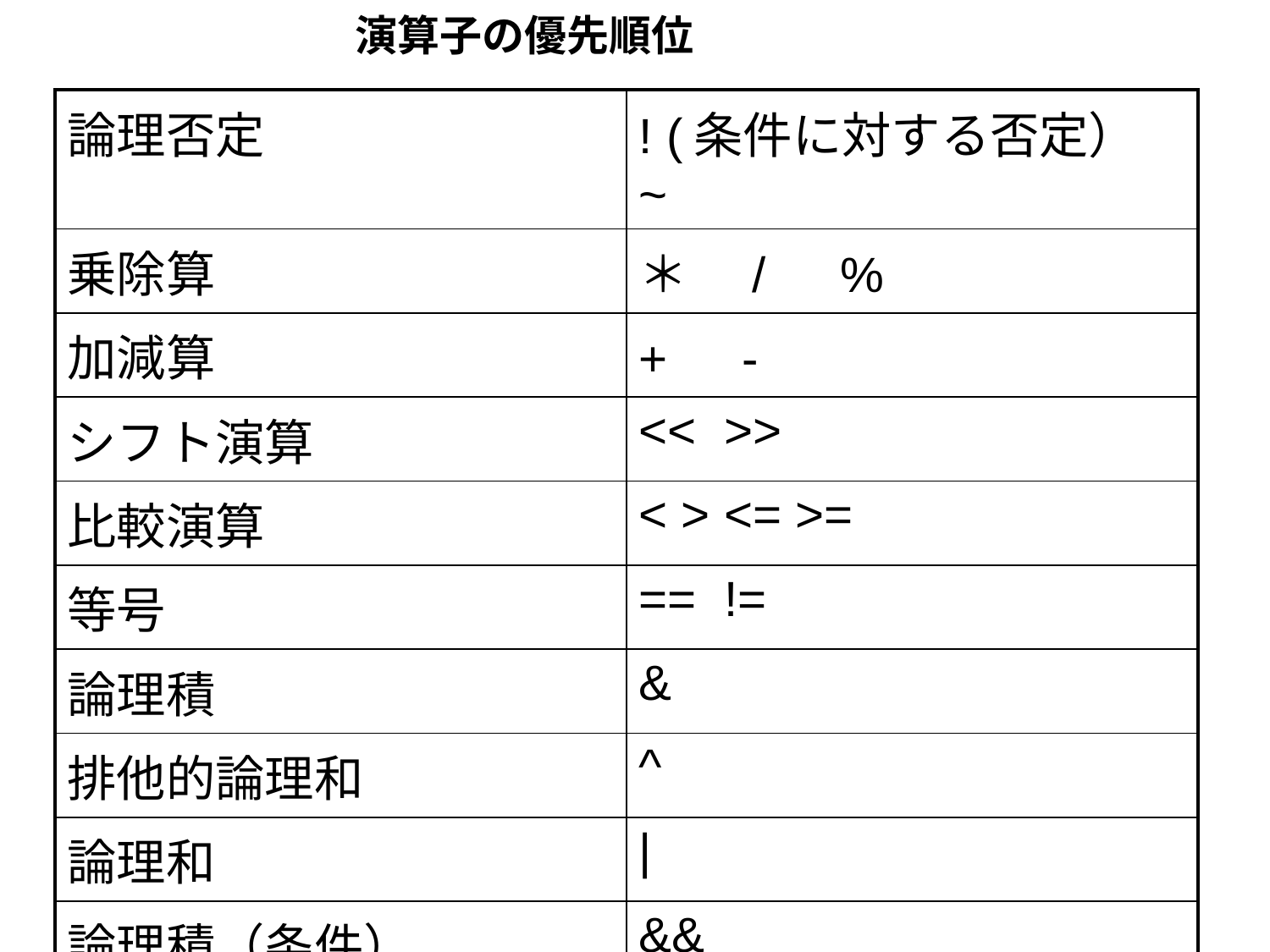

演算子の優先順位
| 論理否定 | ! (条件に対する否定） ~ |
| --- | --- |
| 乗除算 | ＊　/　% |
| 加減算 | +　- |
| シフト演算 | << >> |
| 比較演算 | < > <= >= |
| 等号 | == != |
| 論理積 | & |
| 排他的論理和 | ^ |
| 論理和 | | |
| 論理積（条件） | && |
| 論理和（条件） | || |
| 条件 | ?　： |